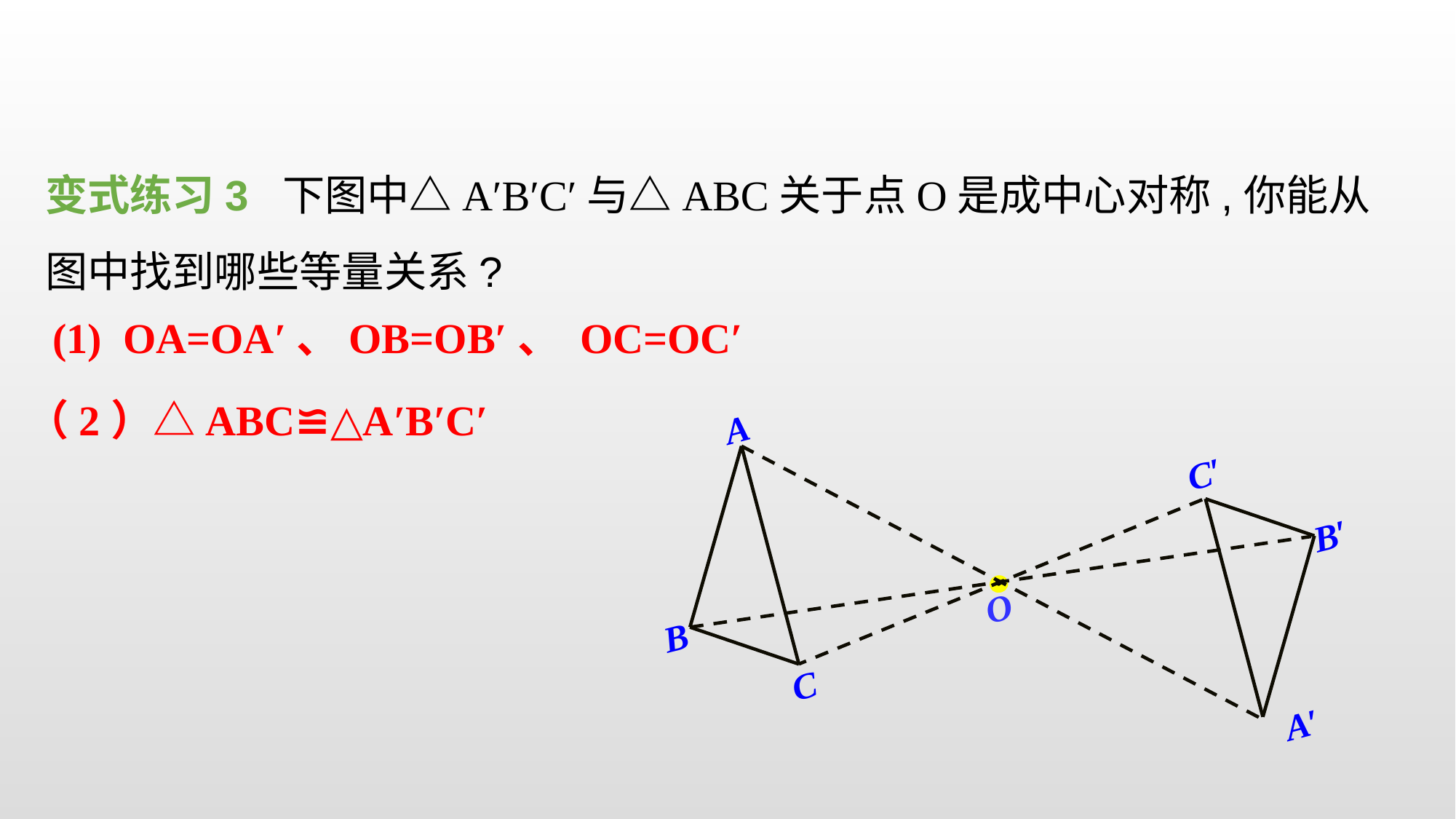

变式练习3  下图中△A′B′C′与△ABC关于点O是成中心对称,你能从图中找到哪些等量关系?
(1)  OA=OA′、OB=OB′、 OC=OC′
A

C′
B

O
B′
C
A′
（2）△ABC≌△A′B′C′